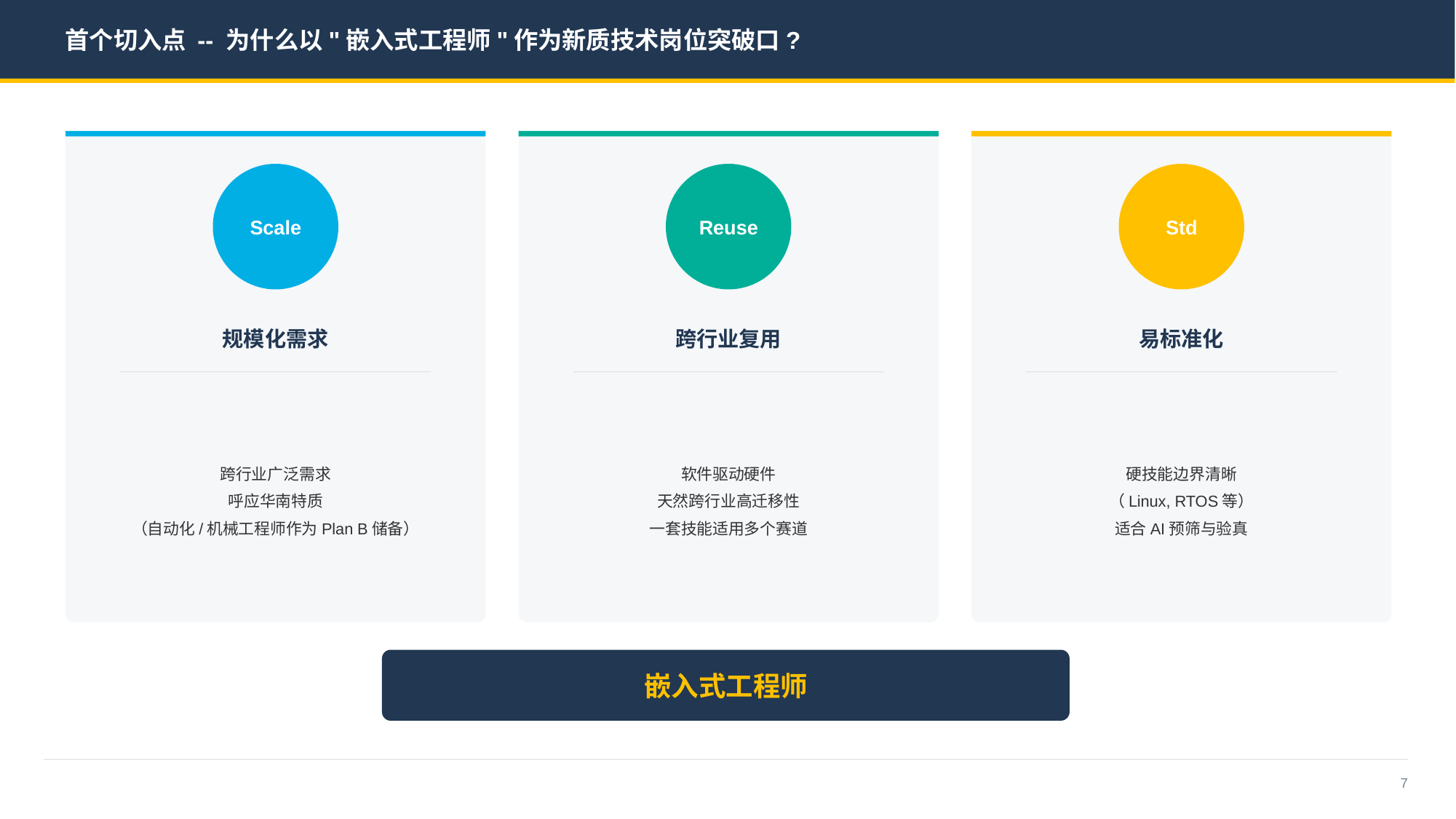

首个切入点 -- 为什么以"嵌入式工程师"作为新质技术岗位突破口?

Scale

Reuse

Std
规模化需求
跨行业复用
易标准化

跨行业广泛需求
呼应华南特质
（自动化/机械工程师作为Plan B储备）
软件驱动硬件
天然跨行业高迁移性
一套技能适用多个赛道
硬技能边界清晰
（Linux, RTOS等）
适合AI预筛与验真

嵌入式工程师

7